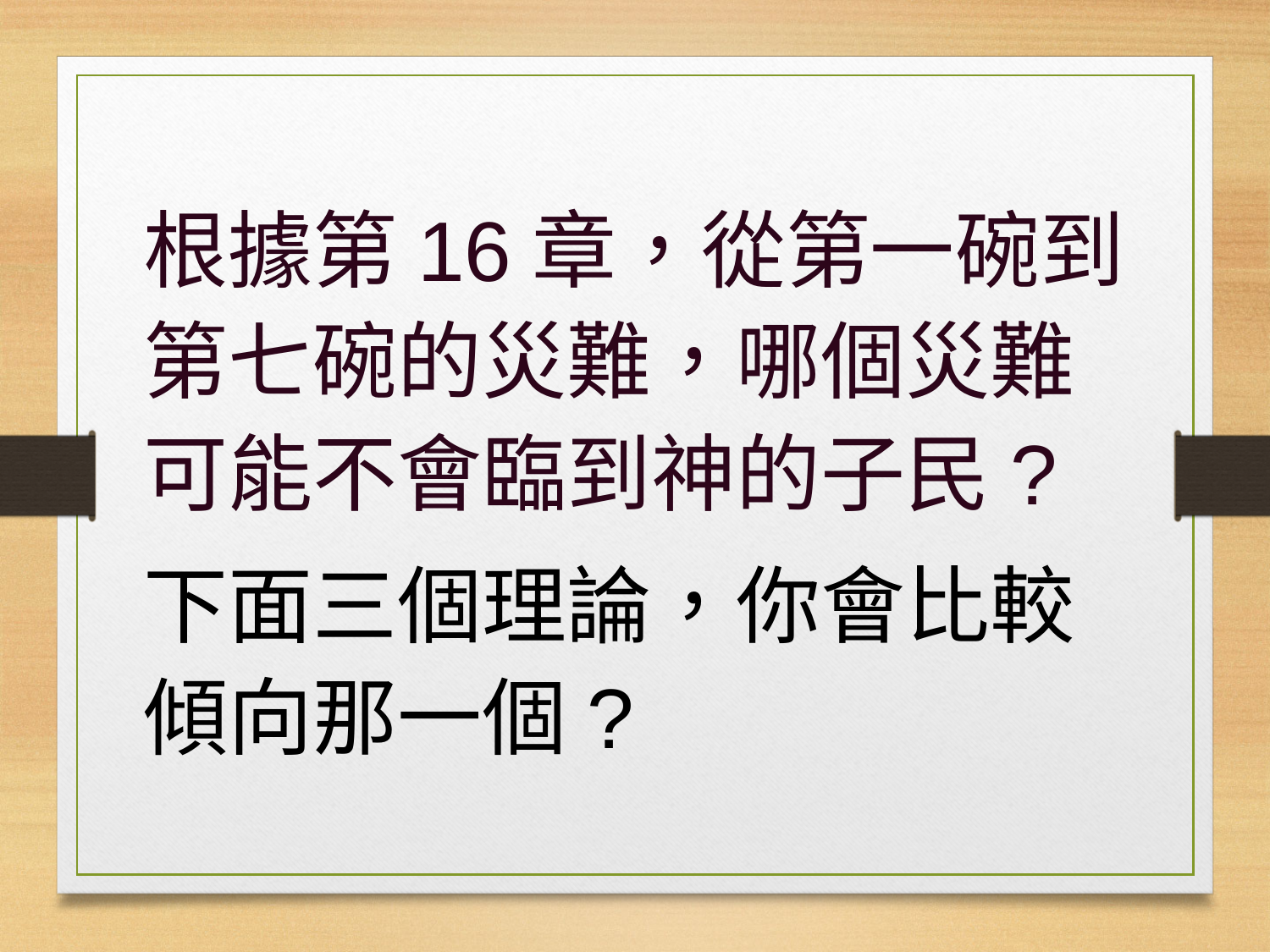

根據第16章，從第一碗到第七碗的災難，哪個災難可能不會臨到神的子民?
下面三個理論，你會比較傾向那一個?